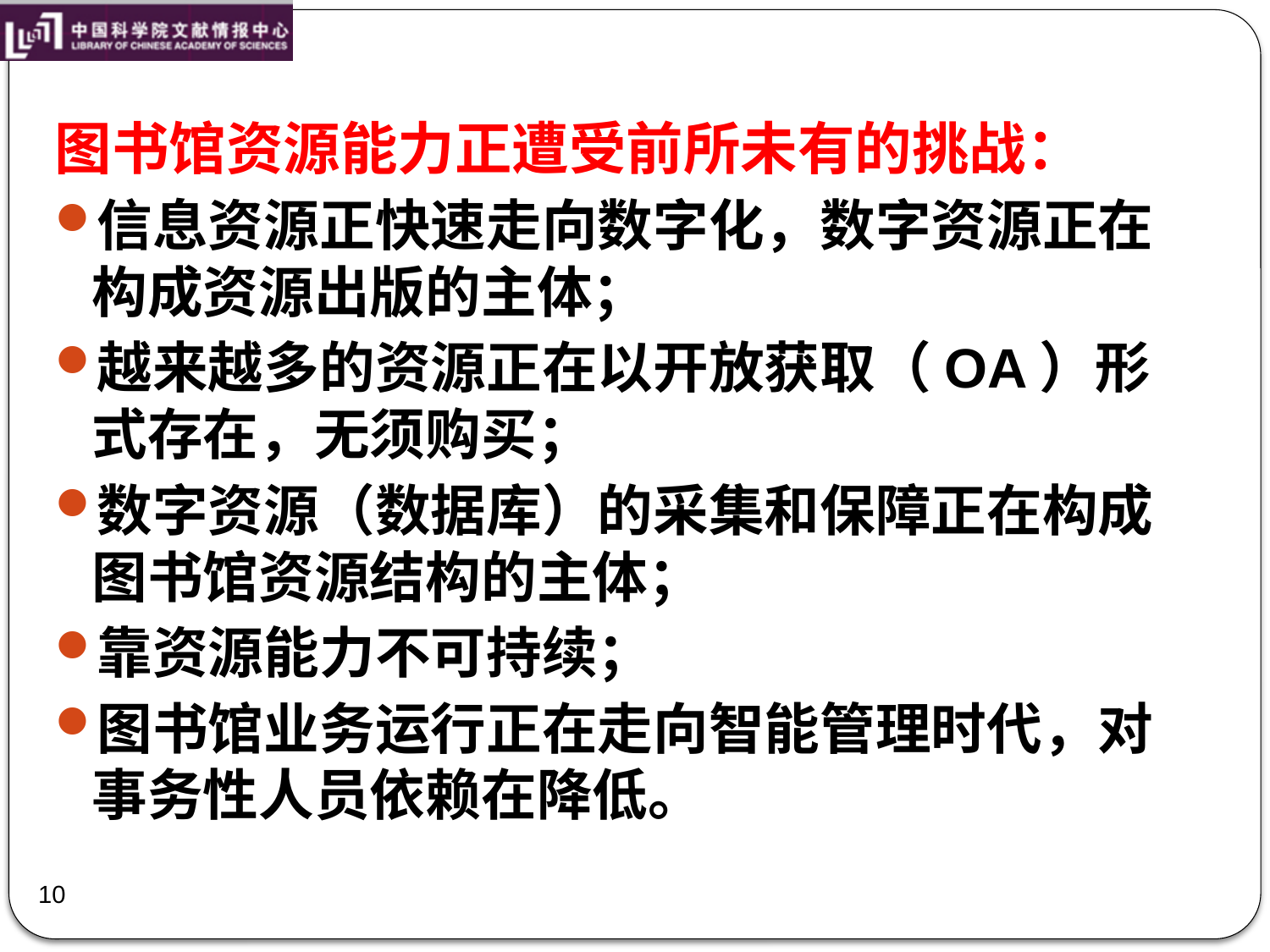

图书馆资源能力正遭受前所未有的挑战：
信息资源正快速走向数字化，数字资源正在构成资源出版的主体；
越来越多的资源正在以开放获取（OA）形式存在，无须购买；
数字资源（数据库）的采集和保障正在构成图书馆资源结构的主体；
靠资源能力不可持续；
图书馆业务运行正在走向智能管理时代，对事务性人员依赖在降低。
10